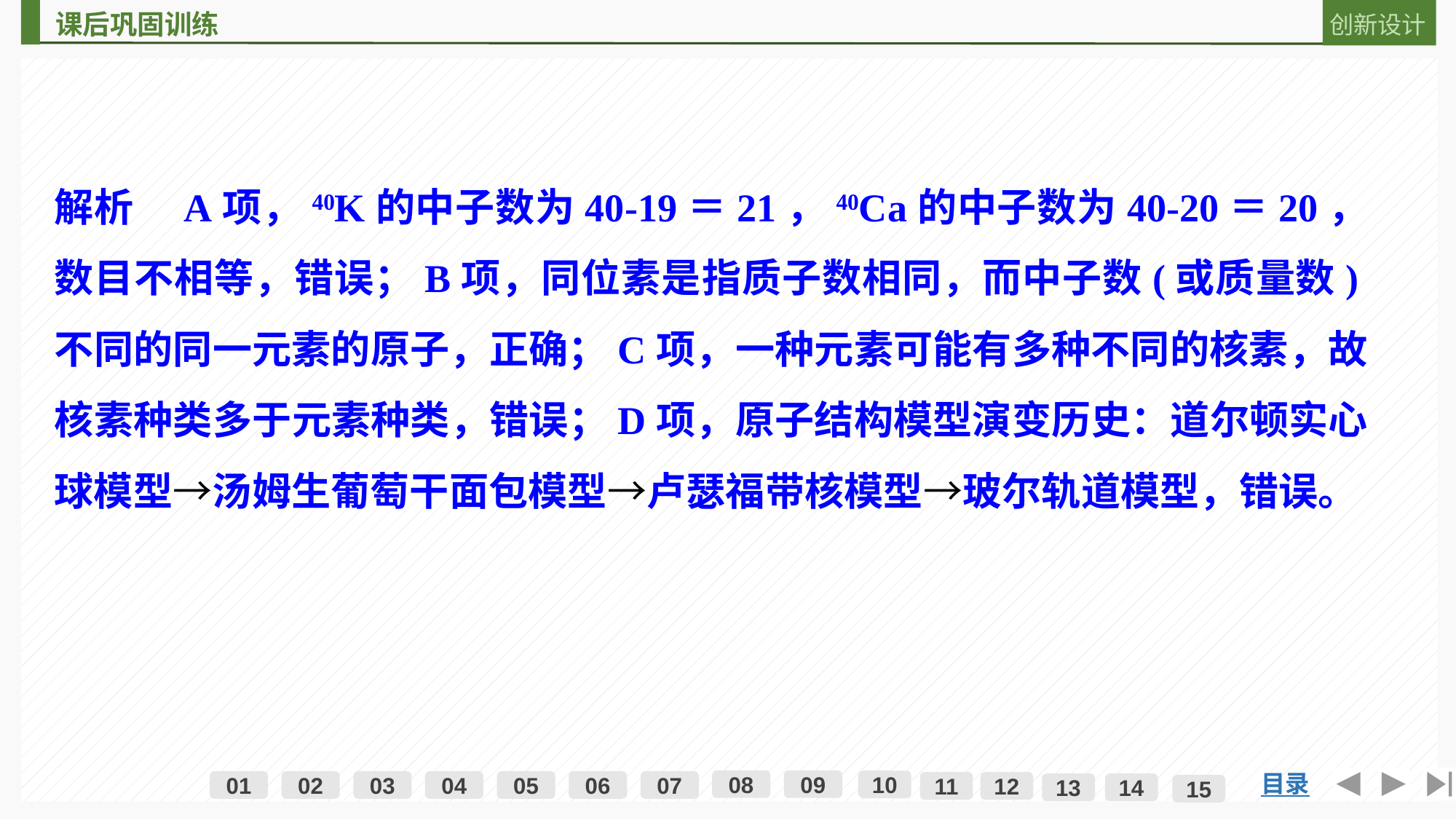

解析　A项，40K的中子数为40-19＝21，40Ca的中子数为40-20＝20，数目不相等，错误；B项，同位素是指质子数相同，而中子数(或质量数)不同的同一元素的原子，正确；C项，一种元素可能有多种不同的核素，故核素种类多于元素种类，错误；D项，原子结构模型演变历史：道尔顿实心球模型→汤姆生葡萄干面包模型→卢瑟福带核模型→玻尔轨道模型，错误。